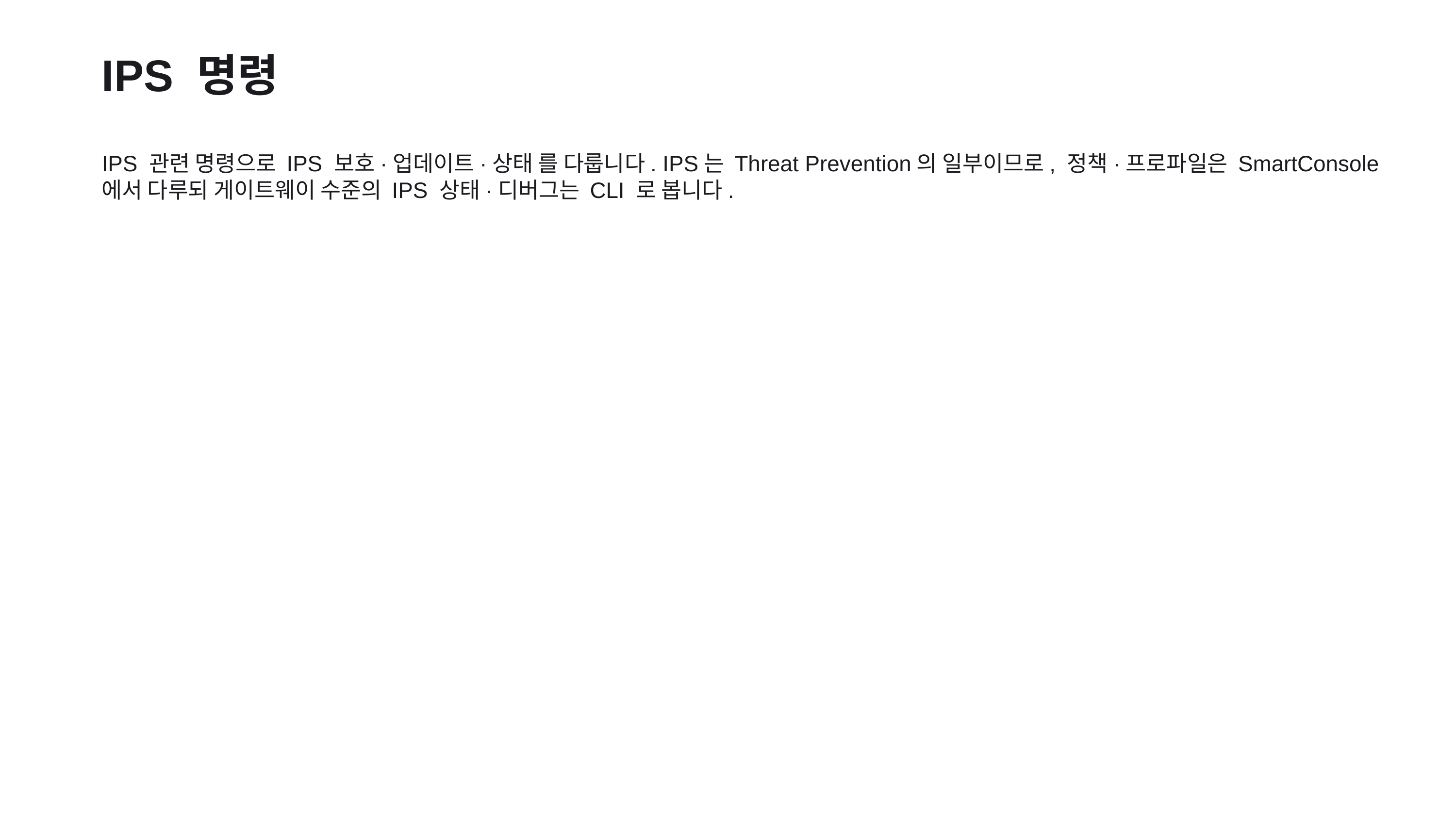

IPS 명령
IPS 관련 명령으로 IPS 보호·업데이트·상태 를 다룹니다. IPS는 Threat Prevention의 일부이므로, 정책·프로파일은 SmartConsole에서 다루되 게이트웨이 수준의 IPS 상태·디버그는 CLI 로 봅니다.